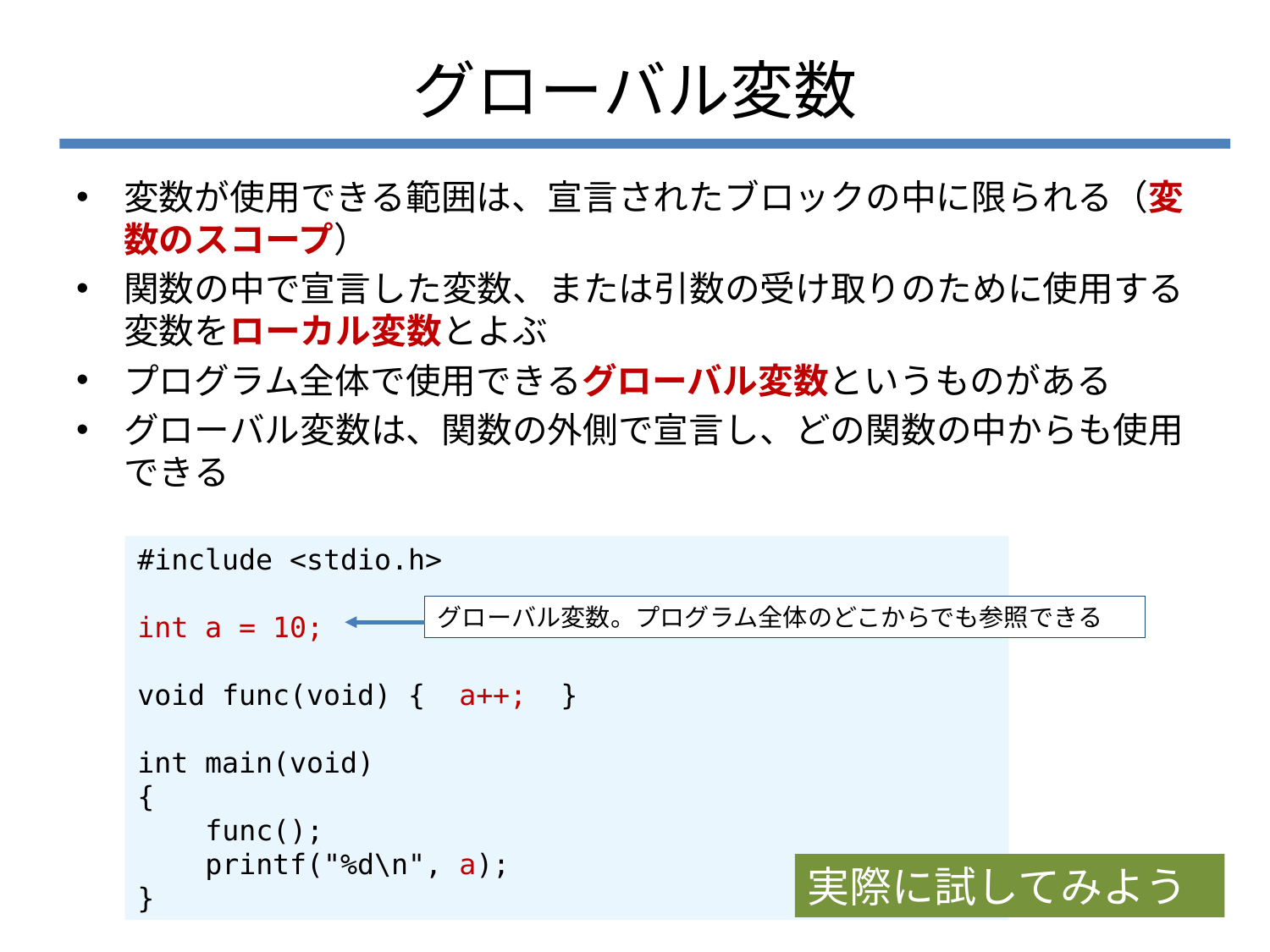

# グローバル変数
変数が使用できる範囲は、宣言されたブロックの中に限られる（変数のスコープ）
関数の中で宣言した変数、または引数の受け取りのために使用する変数をローカル変数とよぶ
プログラム全体で使用できるグローバル変数というものがある
グローバル変数は、関数の外側で宣言し、どの関数の中からも使用できる
#include <stdio.h>

int a = 10;

void func(void) {  a++;  }

int main(void)
{
    func();
    printf("%d\n", a);
}
グローバル変数。プログラム全体のどこからでも参照できる
実際に試してみよう